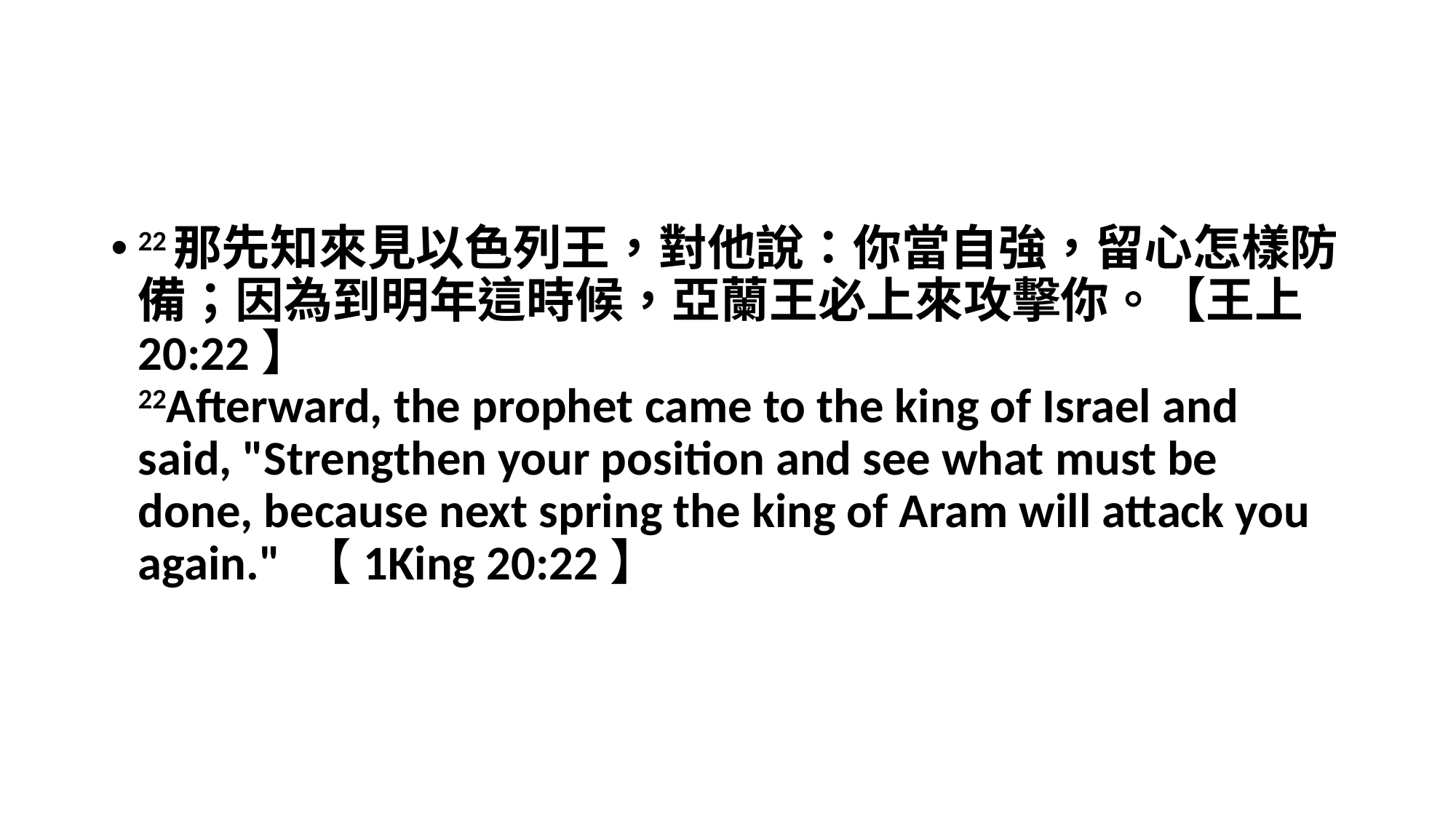

#
22那先知來見以色列王，對他說：你當自強，留心怎樣防備；因為到明年這時候，亞蘭王必上來攻擊你。【王上 20:22】
22Afterward, the prophet came to the king of Israel and said, "Strengthen your position and see what must be done, because next spring the king of Aram will attack you again." 【1King 20:22】